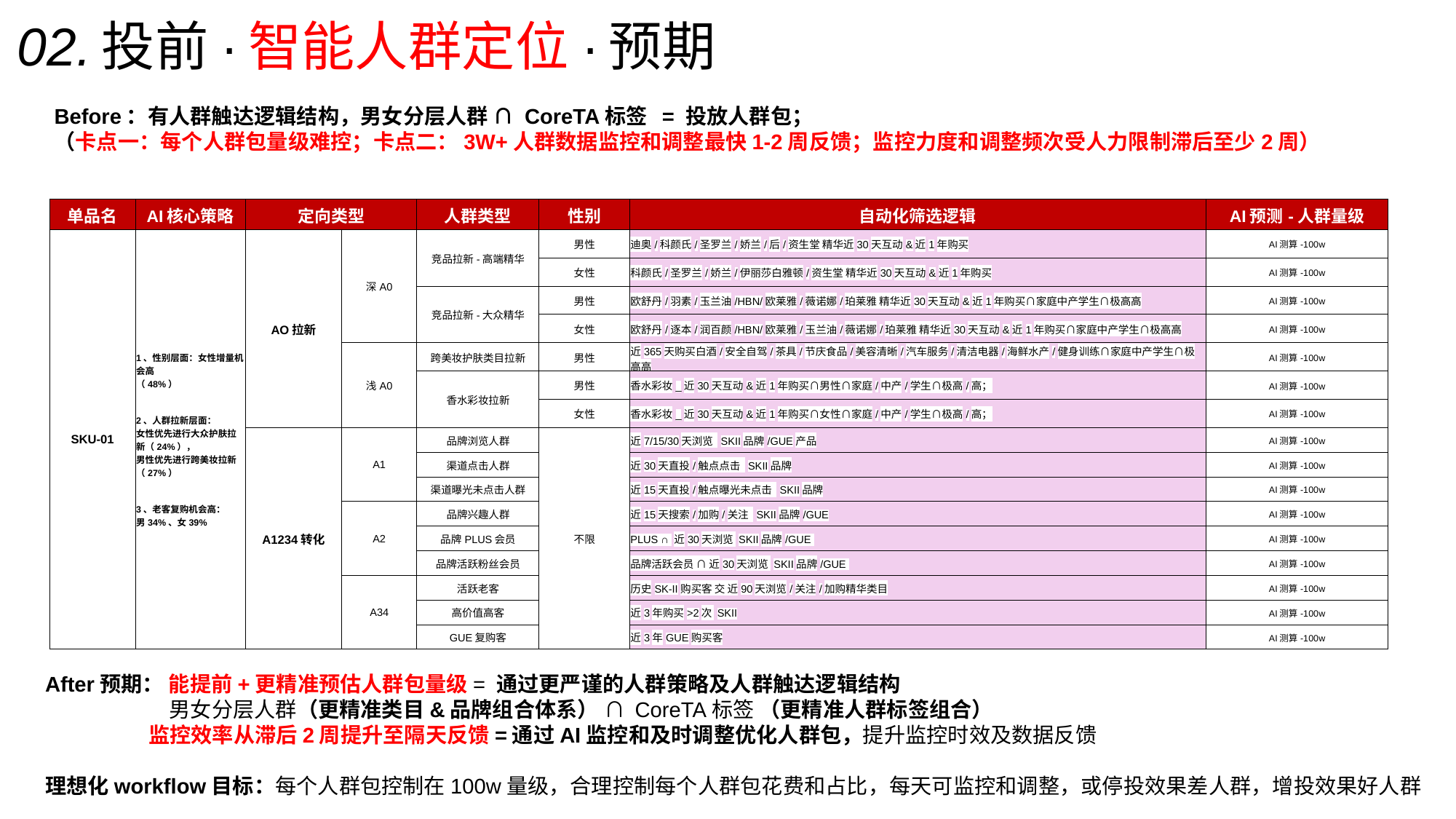

02.投前·智能人群定位·预期
Before：有人群触达逻辑结构，男女分层人群 ∩ CoreTA标签  = 投放人群包；
（卡点一：每个人群包量级难控；卡点二：3W+人群数据监控和调整最快1-2周反馈；监控力度和调整频次受人力限制滞后至少2周）
| 单品名 | AI核心策略 | 定向类型 |  | 人群类型 | 性别 | 自动化筛选逻辑 | AI预测-人群量级 |
| --- | --- | --- | --- | --- | --- | --- | --- |
| SKU-01 | 1、性别层面：女性增量机会高 （48%） 2、人群拉新层面： 女性优先进行大众护肤拉新（24%）， 男性优先进行跨美妆拉新（27%） 3、老客复购机会高： 男34%、女39% | AO拉新 | 深A0 | 竞品拉新-高端精华 | 男性 | 迪奥/科颜氏/圣罗兰/娇兰/后/资生堂 精华近30天互动&近1年购买 | AI测算-100w |
|  |  |  |  |  | 女性 | 科颜氏/圣罗兰/娇兰/伊丽莎白雅顿/资生堂 精华近30天互动&近1年购买 | AI测算-100w |
|  |  |  |  | 竞品拉新-大众精华 | 男性 | 欧舒丹/羽素/玉兰油/HBN/欧莱雅/薇诺娜/珀莱雅 精华近30天互动&近1年购买∩家庭中产学生∩极高高 | AI测算-100w |
|  |  |  |  |  | 女性 | 欧舒丹/逐本/润百颜/HBN/欧莱雅/玉兰油/薇诺娜/珀莱雅 精华近30天互动&近1年购买∩家庭中产学生∩极高高 | AI测算-100w |
|  |  |  | 浅A0 | 跨美妆护肤类目拉新 | 男性 | 近365天购买白酒/安全自驾/茶具/节庆食品/美容清晰/汽车服务/清洁电器/海鲜水产/健身训练∩家庭中产学生∩极高高 | AI测算-100w |
|  |  |  |  | 香水彩妆拉新 | 男性 | 香水彩妆\_近30天互动&近1年购买∩男性∩家庭/中产/学生∩极高/高； | AI测算-100w |
|  |  |  |  |  | 女性 | 香水彩妆\_近30天互动&近1年购买∩女性∩家庭/中产/学生∩极高/高； | AI测算-100w |
|  |  | A1234转化 | A1 | 品牌浏览人群 | 不限 | 近7/15/30天浏览 SKII品牌/GUE产品 | AI测算-100w |
|  |  |  |  | 渠道点击人群 |  | 近30天直投/触点点击 SKII品牌 | AI测算-100w |
|  |  |  |  | 渠道曝光未点击人群 |  | 近15天直投/触点曝光未点击 SKII品牌 | AI测算-100w |
|  |  |  | A2 | 品牌兴趣人群 |  | 近15天搜索/加购/关注 SKII品牌/GUE | AI测算-100w |
|  |  |  |  | 品牌PLUS会员 |  | PLUS ∩ 近30天浏览 SKII品牌/GUE | AI测算-100w |
|  |  |  |  | 品牌活跃粉丝会员 |  | 品牌活跃会员 ∩ 近30天浏览 SKII品牌/GUE | AI测算-100w |
|  |  |  | A34 | 活跃老客 |  | 历史SK-II购买客 交 近90天浏览/关注/加购精华类目 | AI测算-100w |
|  |  |  |  | 高价值高客 |  | 近3年购买>2次 SKII | AI测算-100w |
|  |  |  |  | GUE复购客 |  | 近3年GUE购买客 | AI测算-100w |
After预期： 能提前+更精准预估人群包量级= 通过更严谨的人群策略及人群触达逻辑结构
	  男女分层人群（更精准类目&品牌组合体系） ∩ CoreTA标签 （更精准人群标签组合）
                    监控效率从滞后2周提升至隔天反馈=通过AI监控和及时调整优化人群包，提升监控时效及数据反馈

理想化workflow目标：每个人群包控制在100w量级，合理控制每个人群包花费和占比，每天可监控和调整，或停投效果差人群，增投效果好人群